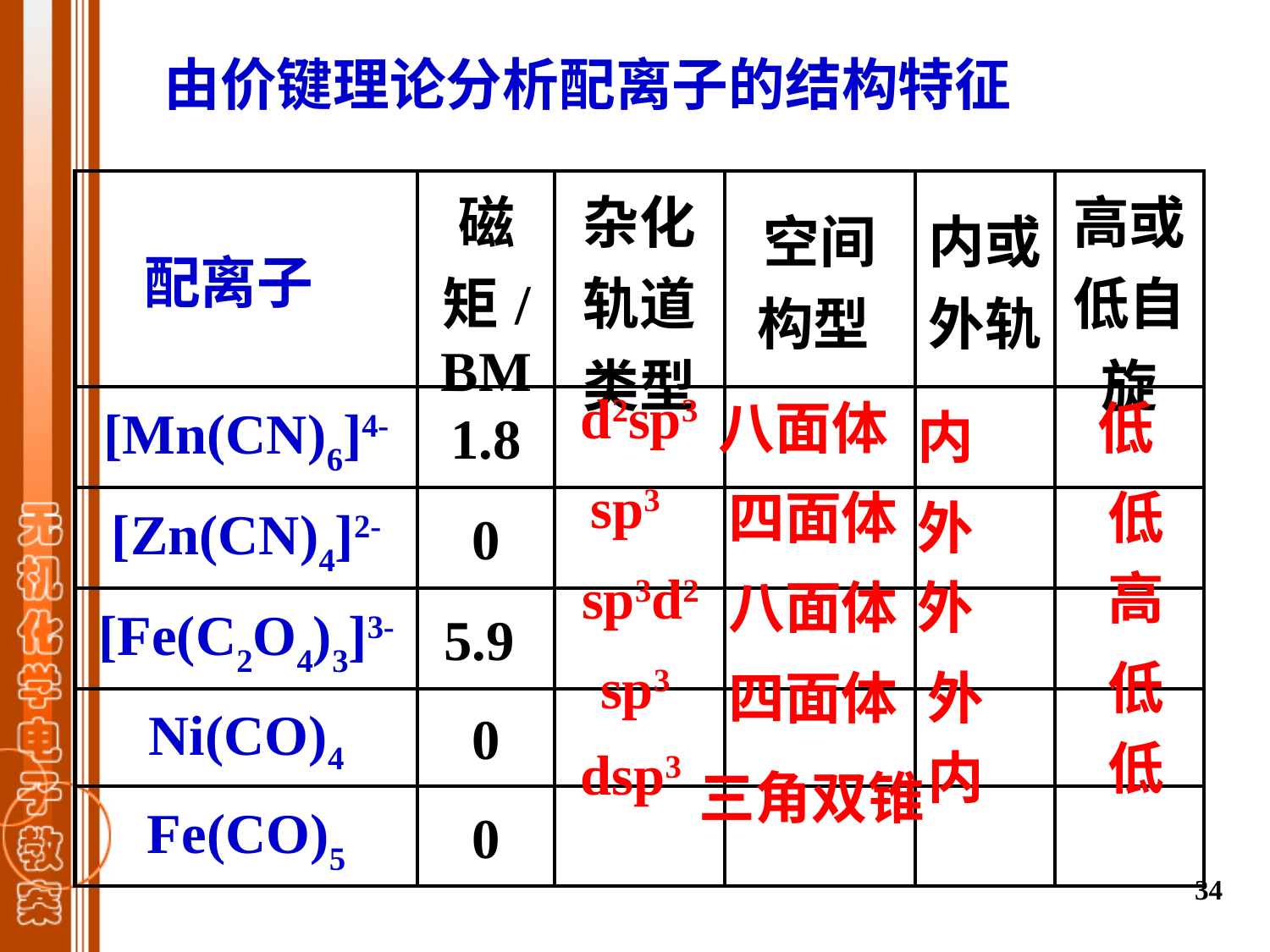

由价键理论分析配离子的结构特征
| 配离子 | 磁矩/BM | 杂化轨道类型 | 空间构型 | 内或外轨 | 高或低自旋 |
| --- | --- | --- | --- | --- | --- |
| [Mn(CN)6]4- | 1.8 |  |  |  |  |
| [Zn(CN)4]2- | 0 |  |  |  |  |
| [Fe(C2O4)3]3- | 5.9 |  |  |  |  |
| Ni(CO)4 | 0 |  |  |  |  |
| Fe(CO)5 | 0 |  |  |  |  |

d2sp3
八面体
低
内
sp3
四面体
低
外
sp3d2
高
外
八面体
sp3
低
四面体
外
低
dsp3
内
三角双锥
34